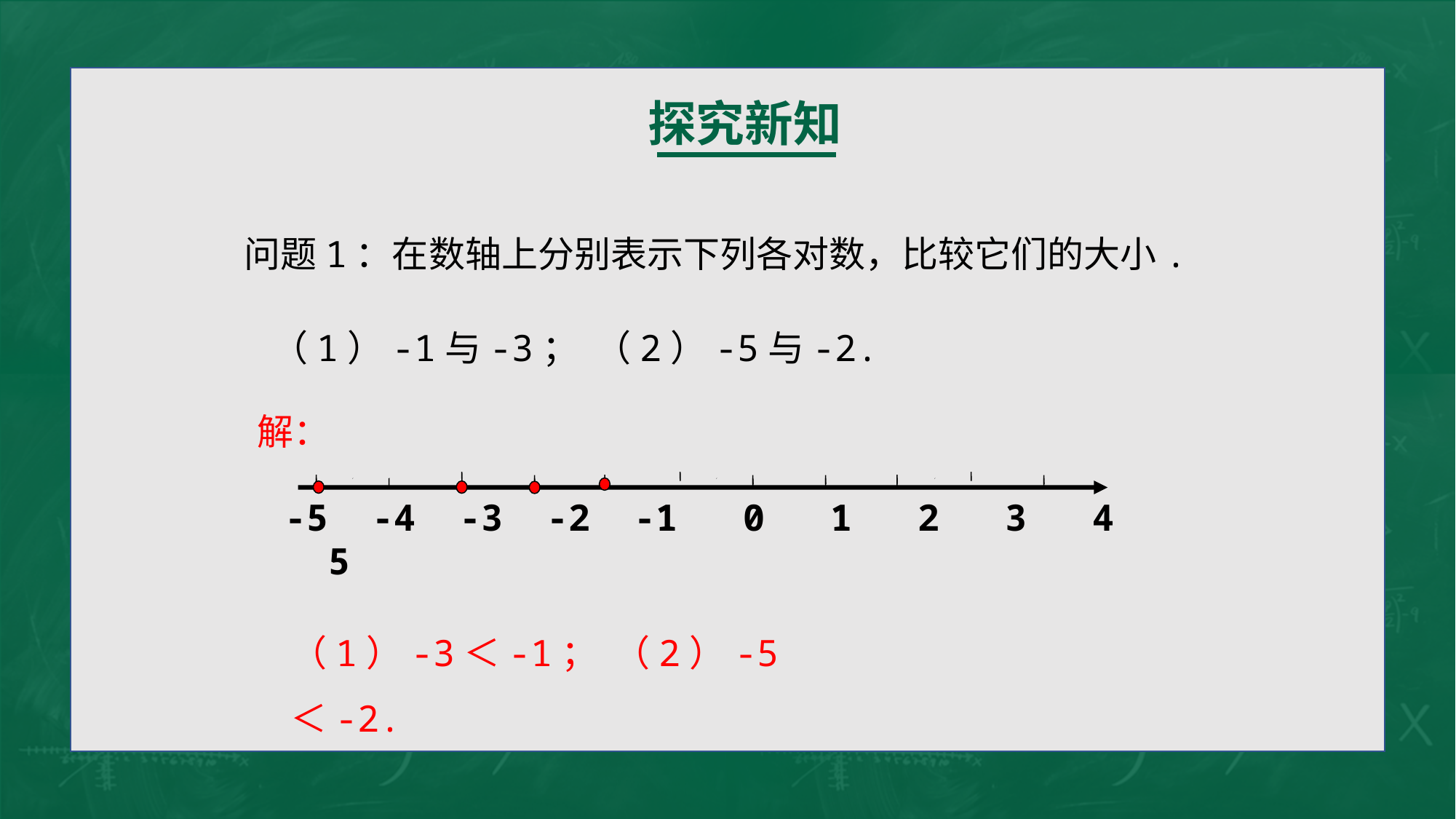

探究新知
问题1：在数轴上分别表示下列各对数，比较它们的大小.
（1）-1与-3；  （2）-5与-2.
解：

-5  -4  -3  -2  -1   0   1   2   3   4   5

（1）-3＜-1；  （2）-5＜-2.